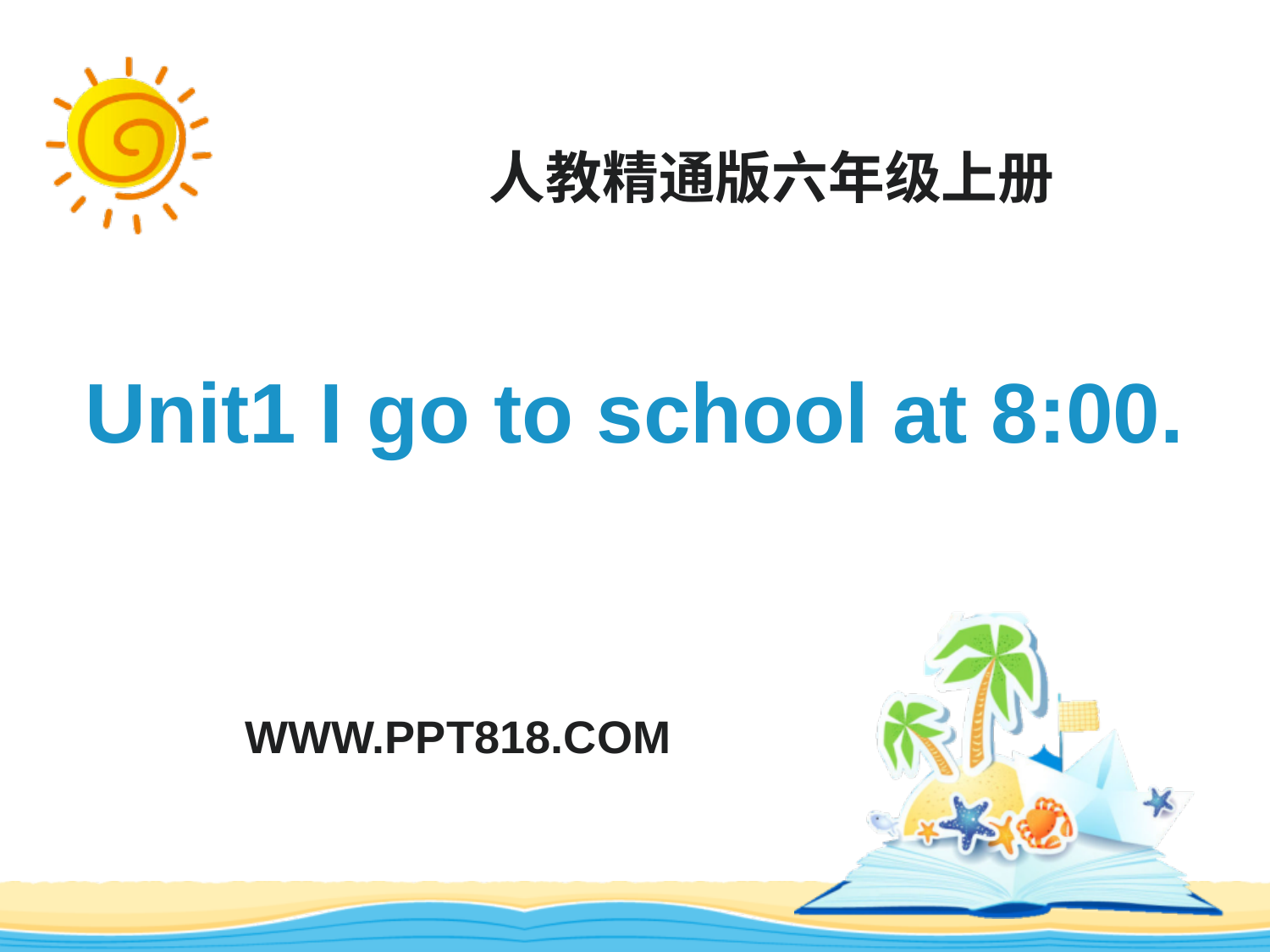

人教精通版六年级上册
# Unit1 I go to school at 8:00.
WWW.PPT818.COM